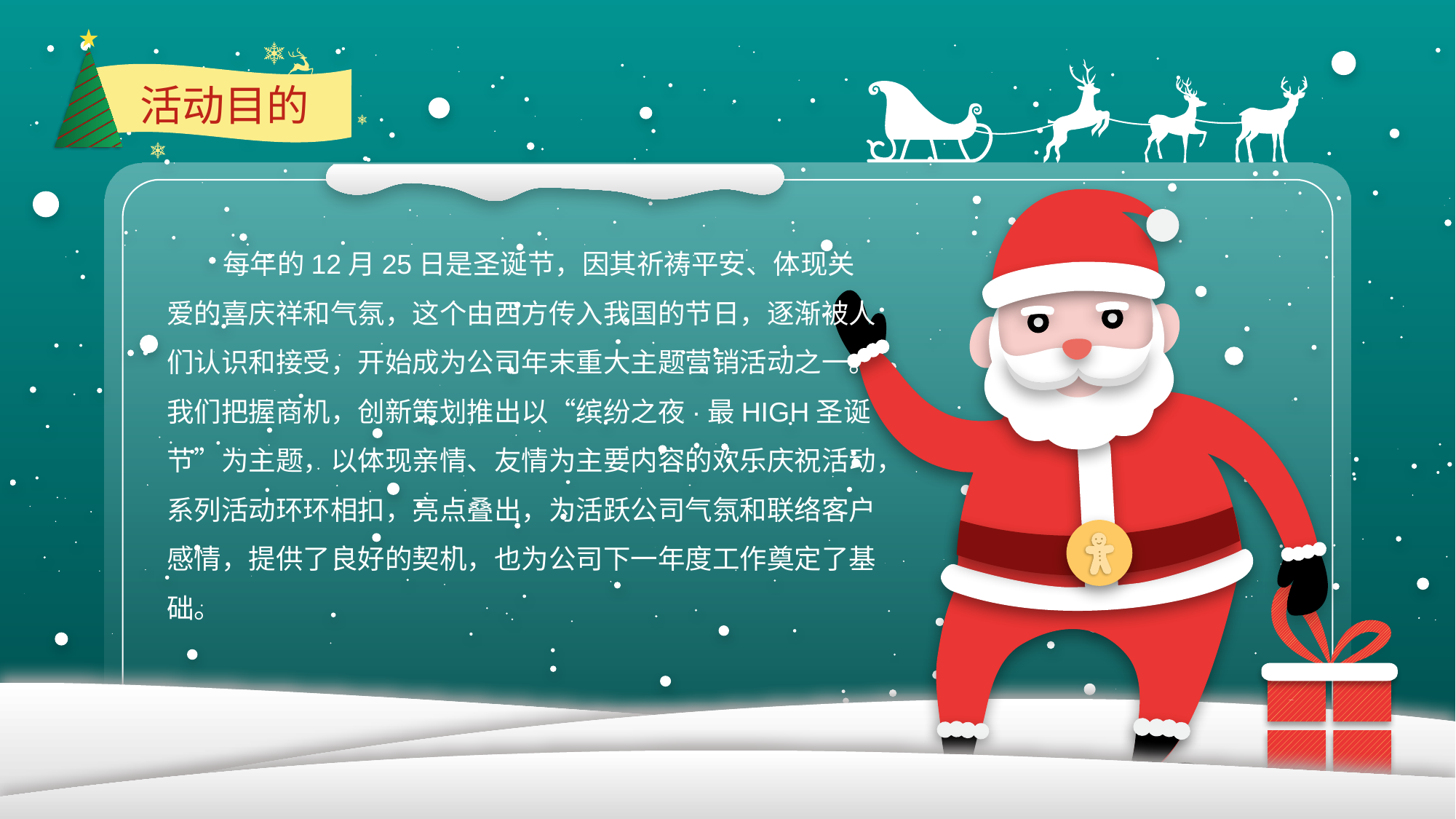

活动目的

        每年的12月25日是圣诞节，因其祈祷平安、体现关爱的喜庆祥和气氛，这个由西方传入我国的节日，逐渐被人们认识和接受，开始成为公司年末重大主题营销活动之一。我们把握商机，创新策划推出以“缤纷之夜·最HIGH圣诞节”为主题，以体现亲情、友情为主要内容的欢乐庆祝活动，系列活动环环相扣，亮点叠出，为活跃公司气氛和联络客户感情，提供了良好的契机，也为公司下一年度工作奠定了基础。